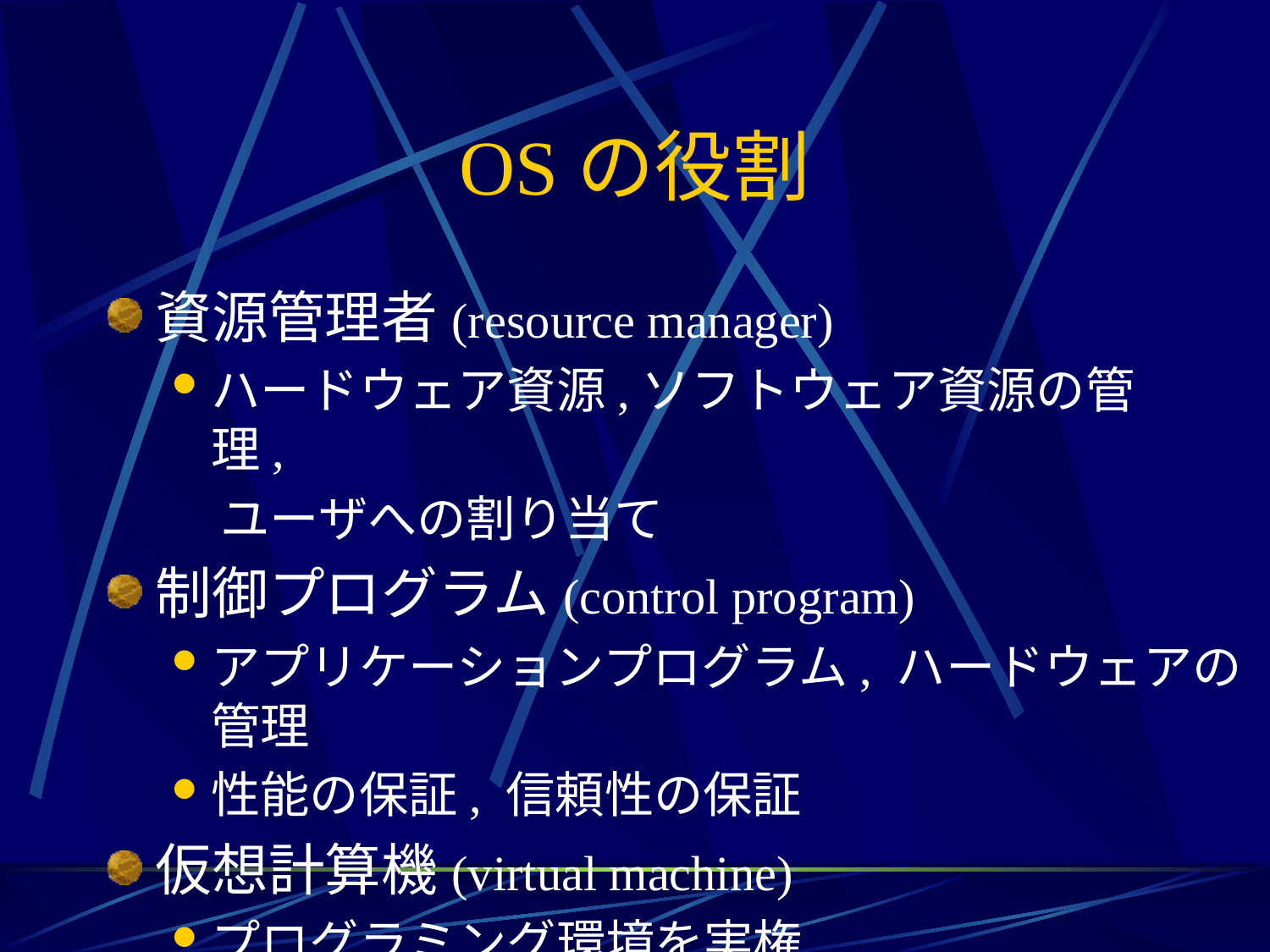

# OSの役割
資源管理者(resource manager)
ハードウェア資源,ソフトウェア資源の管理,
　ユーザへの割り当て
制御プログラム(control program)
アプリケーションプログラム, ハードウェアの管理
性能の保証, 信頼性の保証
仮想計算機(virtual machine)
プログラミング環境を実権
“使い易さ”の提供